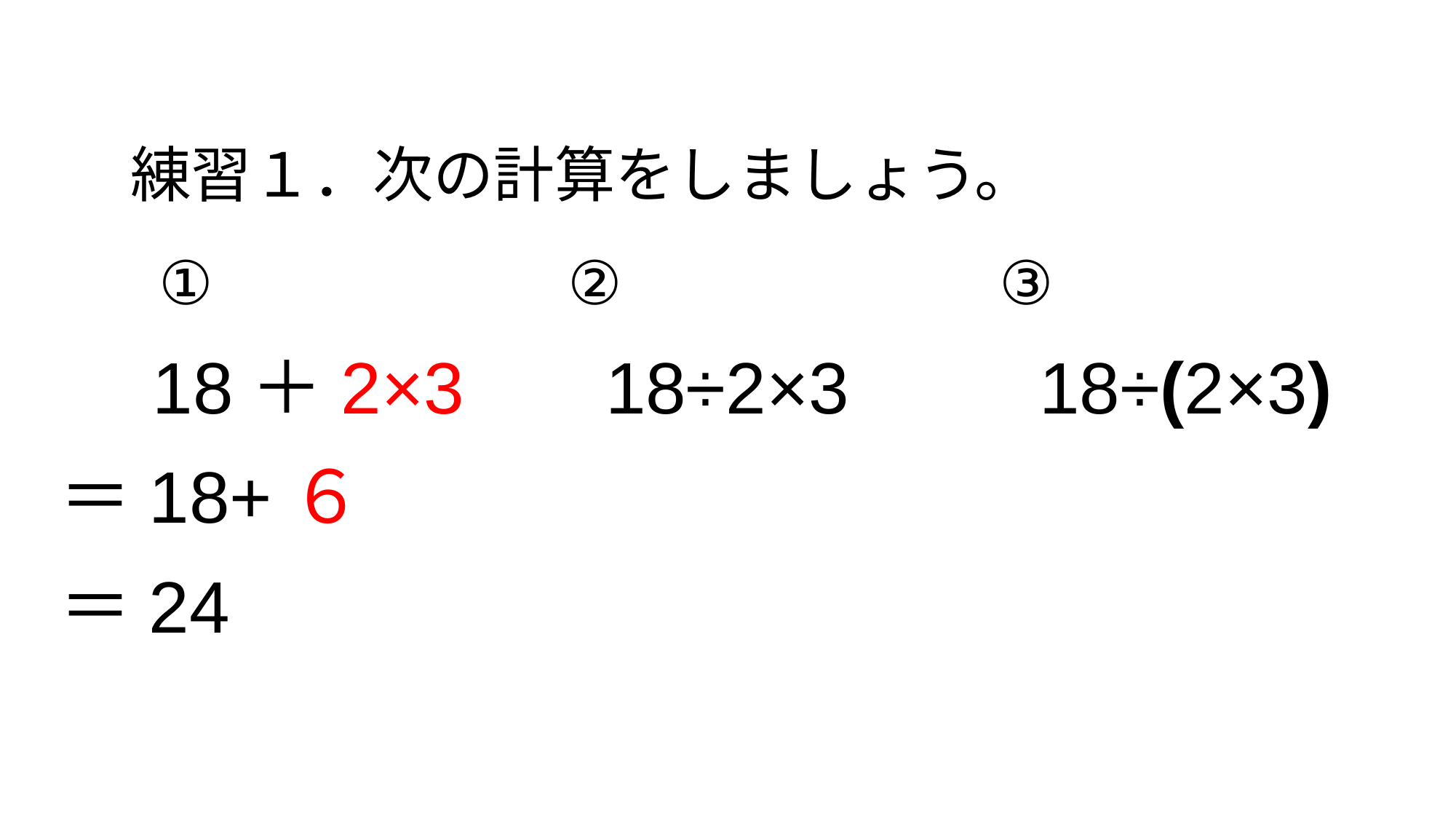

練習１．次の計算をしましょう。
①
②
③
18＋2×3
18÷2×3
18÷(2×3)
＝18+６
＝24